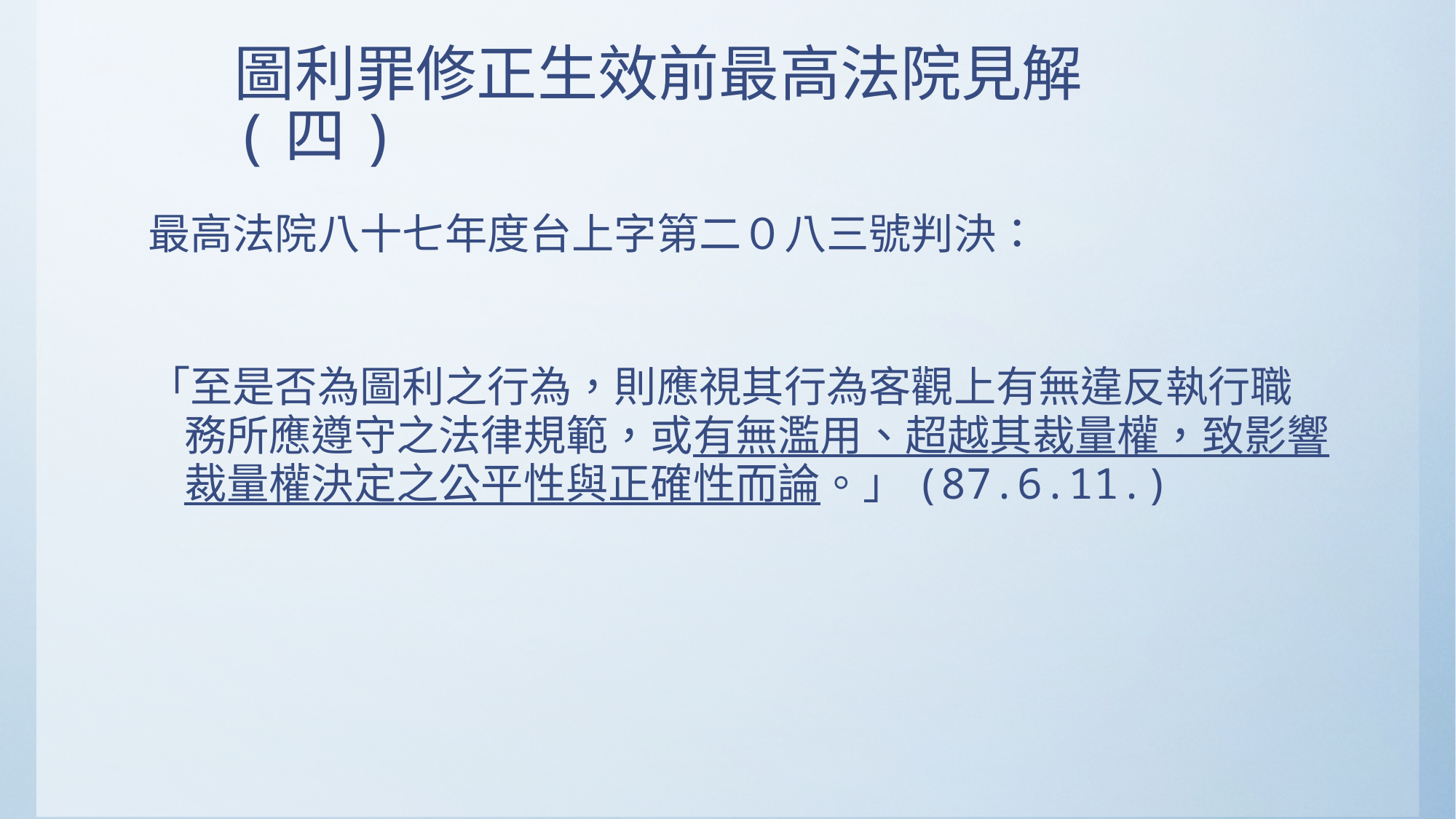

最高法院八十七年度台上字第二０八三號判決：

「至是否為圖利之行為，則應視其行為客觀上有無違反執行職務所應遵守之法律規範，或有無濫用、超越其裁量權，致影響裁量權決定之公平性與正確性而論。」(87.6.11.)
圖利罪修正生效前最高法院見解(四)